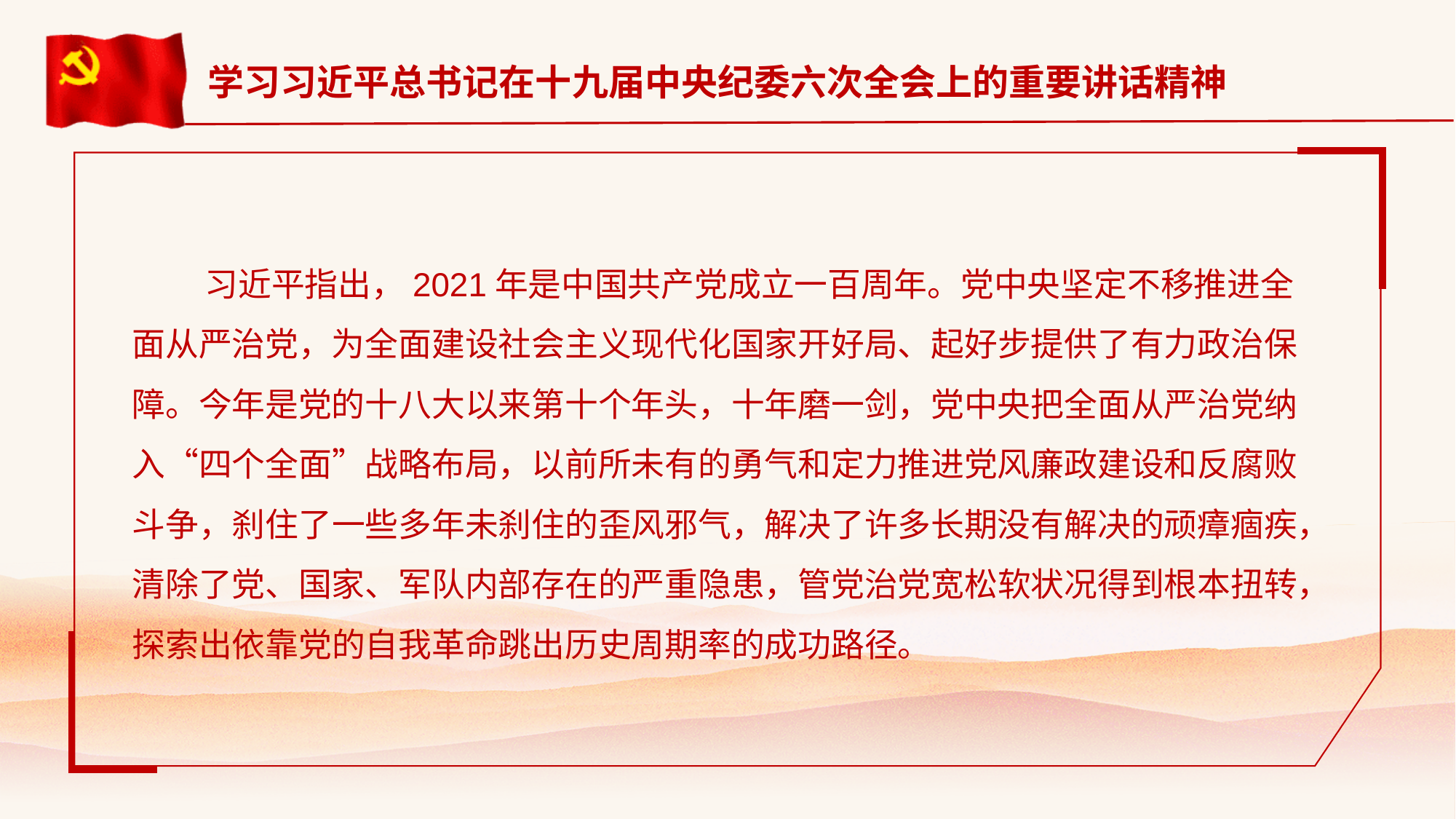

# 学习习近平总书记在十九届中央纪委六次全会上的重要讲话精神

习近平指出，2021年是中国共产党成立一百周年。党中央坚定不移推进全面从严治党，为全面建设社会主义现代化国家开好局、起好步提供了有力政治保障。今年是党的十八大以来第十个年头，十年磨一剑，党中央把全面从严治党纳入“四个全面”战略布局，以前所未有的勇气和定力推进党风廉政建设和反腐败斗争，刹住了一些多年未刹住的歪风邪气，解决了许多长期没有解决的顽瘴痼疾，清除了党、国家、军队内部存在的严重隐患，管党治党宽松软状况得到根本扭转，探索出依靠党的自我革命跳出历史周期率的成功路径。